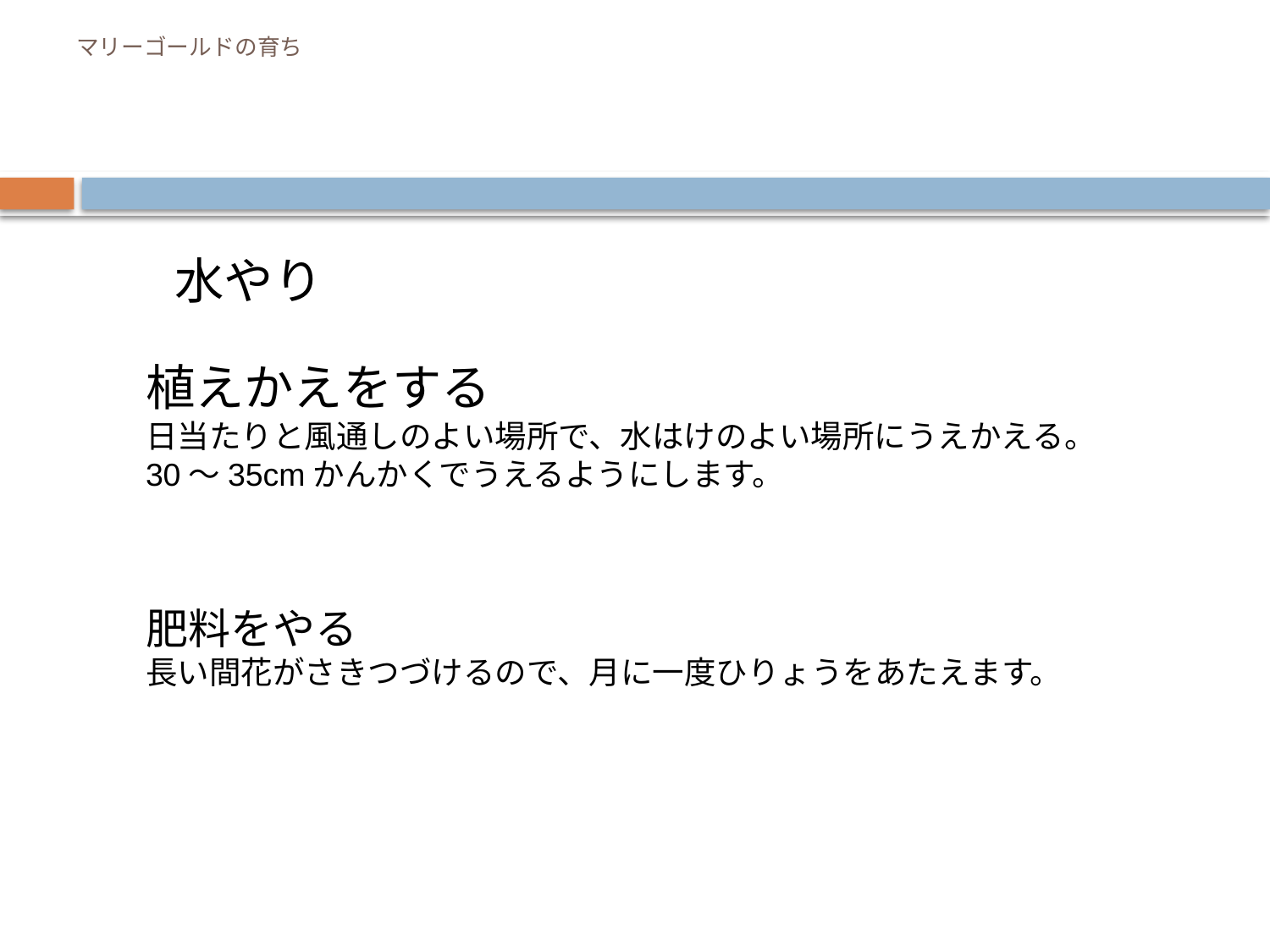

# マリーゴールドの育ち
水やり
植えかえをする
日当たりと風通しのよい場所で、水はけのよい場所にうえかえる。
30～35cmかんかくでうえるようにします。
肥料をやる
長い間花がさきつづけるので、月に一度ひりょうをあたえます。